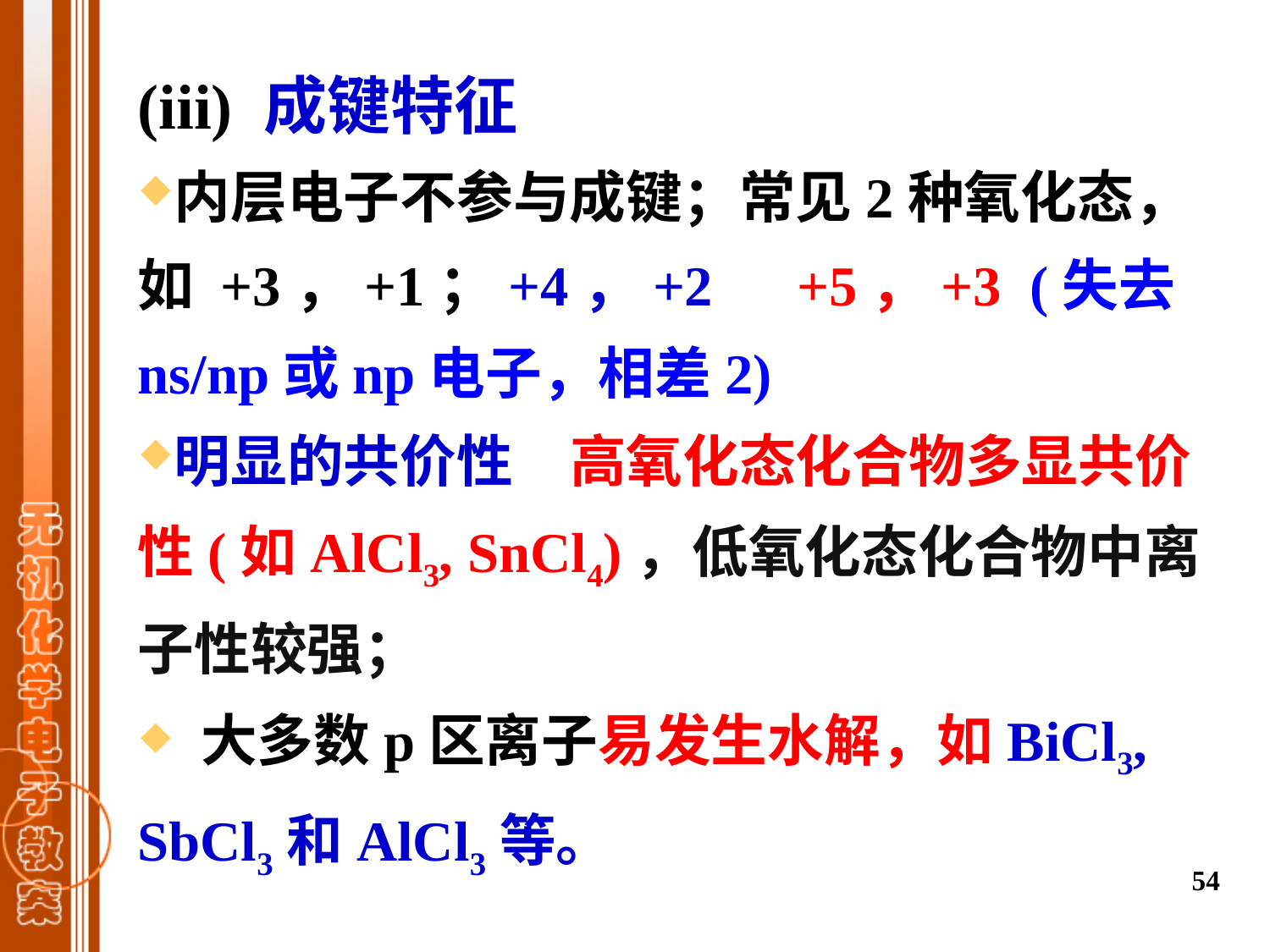

(iii) 成键特征
内层电子不参与成键；常见2种氧化态，如 +3，+1；+4，+2；+5，+3  (失去ns/np或np电子，相差2)
明显的共价性。高氧化态化合物多显共价性(如AlCl3, SnCl4)，低氧化态化合物中离子性较强；
 大多数p区离子易发生水解，如BiCl3, SbCl3和AlCl3等。
54